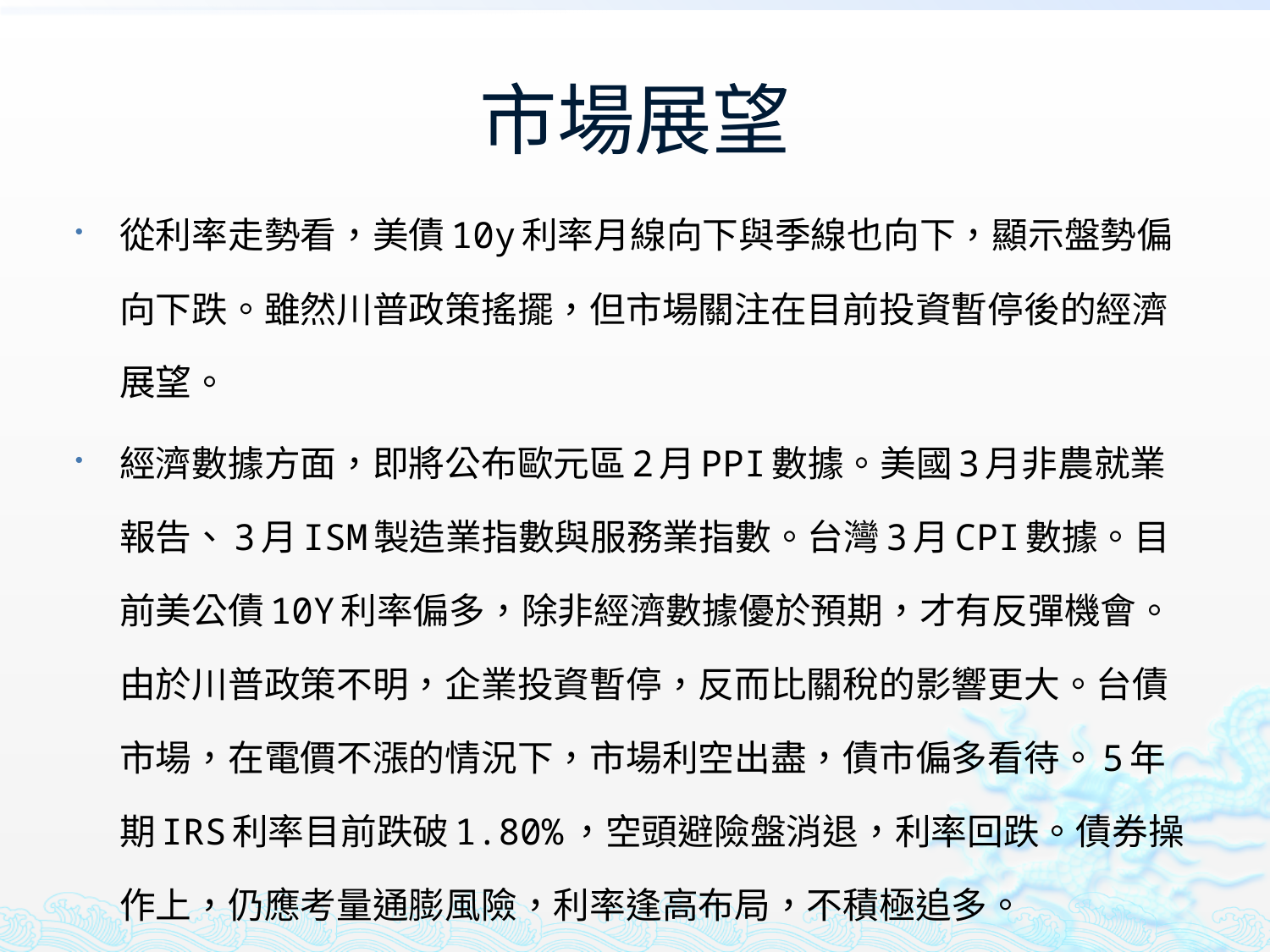

# 市場展望
從利率走勢看，美債10y利率月線向下與季線也向下，顯示盤勢偏向下跌。雖然川普政策搖擺，但市場關注在目前投資暫停後的經濟展望。
經濟數據方面，即將公布歐元區2月PPI數據。美國3月非農就業報告、3月ISM製造業指數與服務業指數。台灣3月CPI數據。目前美公債10Y利率偏多，除非經濟數據優於預期，才有反彈機會。由於川普政策不明，企業投資暫停，反而比關稅的影響更大。台債市場，在電價不漲的情況下，市場利空出盡，債市偏多看待。5年期IRS利率目前跌破1.80%，空頭避險盤消退，利率回跌。債券操作上，仍應考量通膨風險，利率逢高布局，不積極追多。